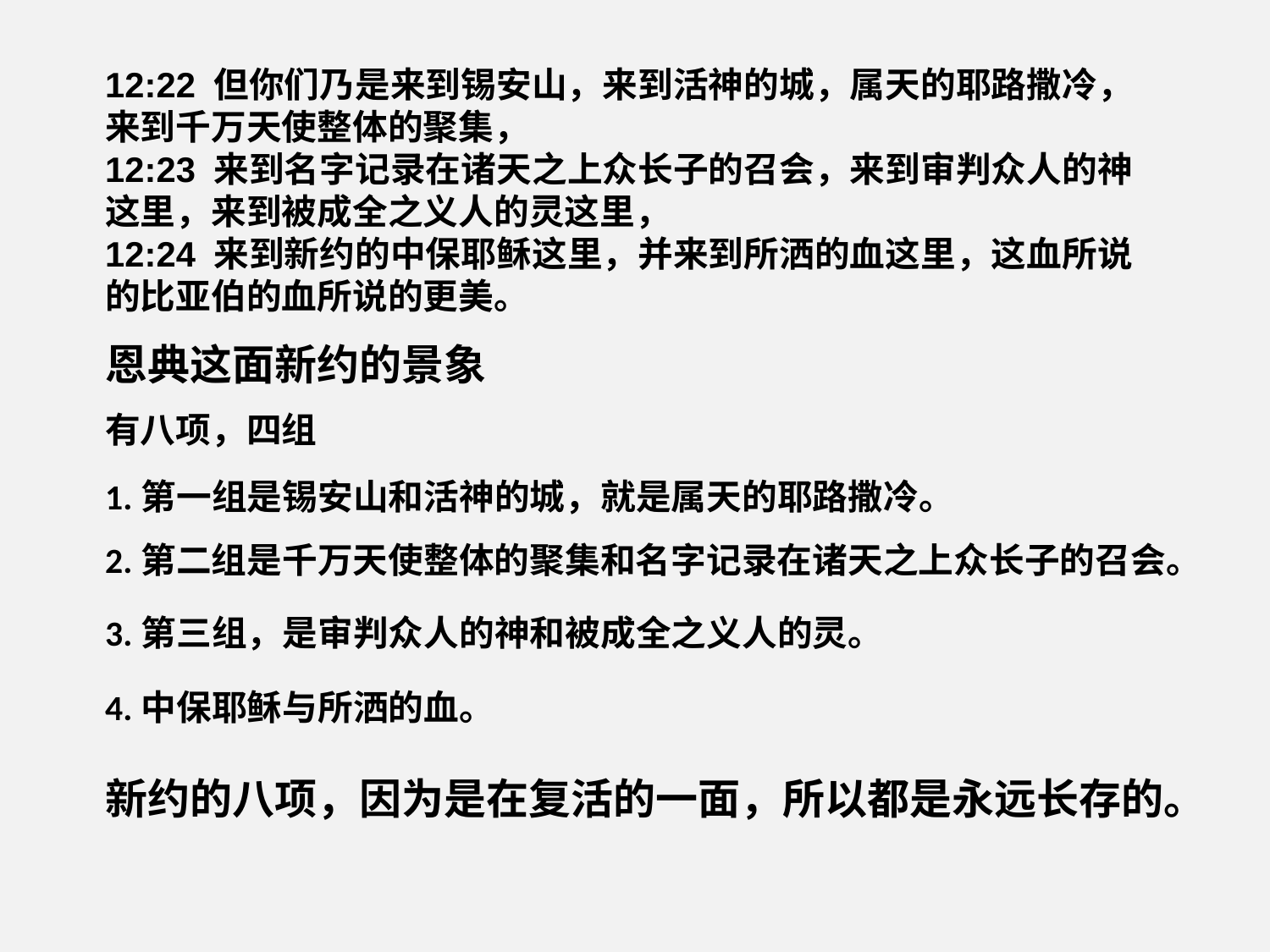

12:22 但你们乃是来到锡安山，来到活神的城，属天的耶路撒冷，来到千万天使整体的聚集，
12:23 来到名字记录在诸天之上众长子的召会，来到审判众人的神这里，来到被成全之义人的灵这里，
12:24 来到新约的中保耶稣这里，并来到所洒的血这里，这血所说的比亚伯的血所说的更美。
恩典这面新约的景象
有八项，四组
1.第一组是锡安山和活神的城，就是属天的耶路撒冷。
2.第二组是千万天使整体的聚集和名字记录在诸天之上众长子的召会。
3.第三组，是审判众人的神和被成全之义人的灵。
4.中保耶稣与所洒的血。
新约的八项，因为是在复活的一面，所以都是永远长存的。